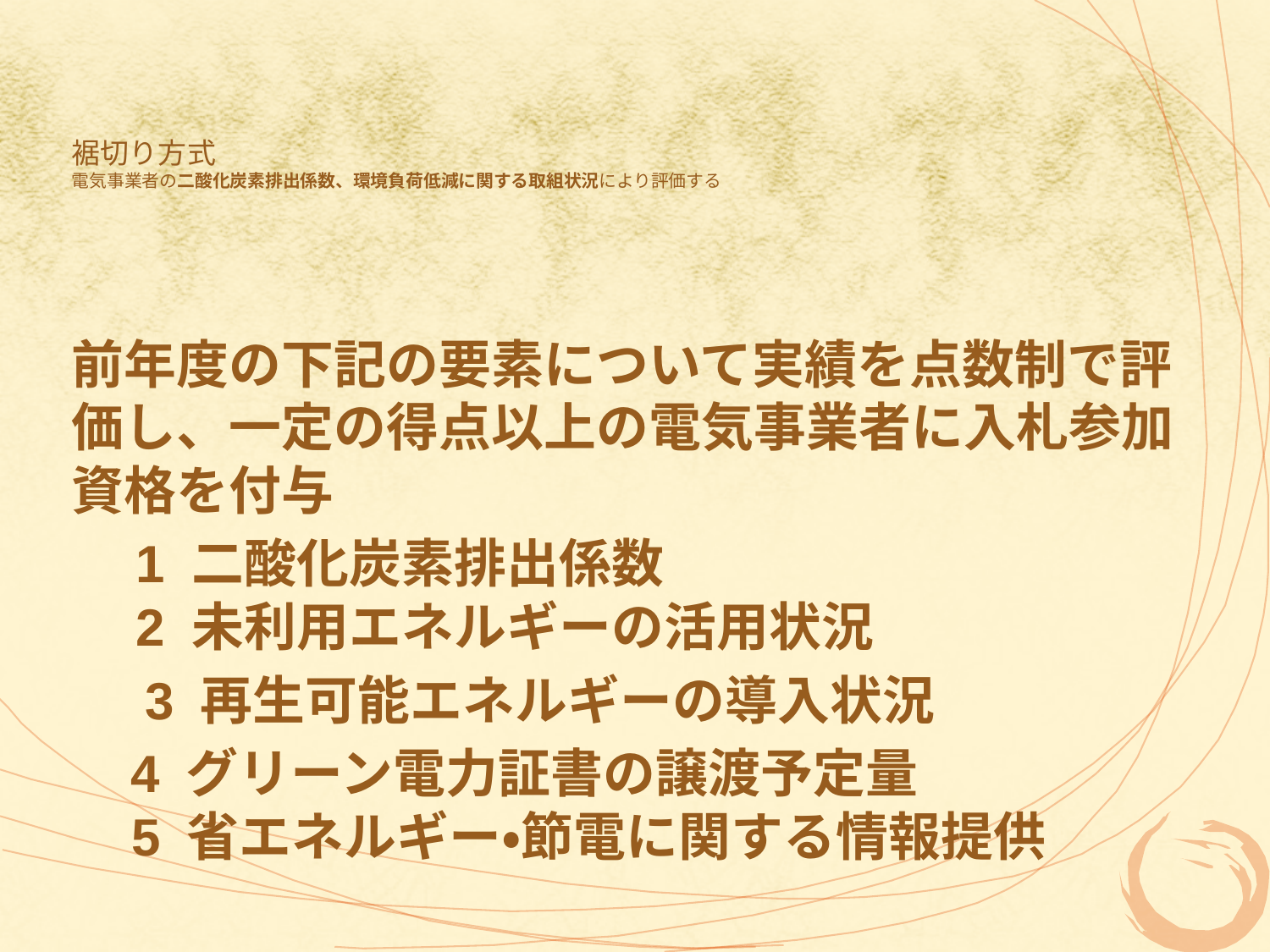

# 裾切り方式 電気事業者の二酸化炭素排出係数、環境負荷低減に関する取組状況により評価する
前年度の下記の要素について実績を点数制で評価し、一定の得点以上の電気事業者に入札参加資格を付与
　1 二酸化炭素排出係数
　2 未利用エネルギーの活用状況
     3 再生可能エネルギーの導入状況
    4 グリーン電力証書の譲渡予定量
    5 省エネルギー・節電に関する情報提供